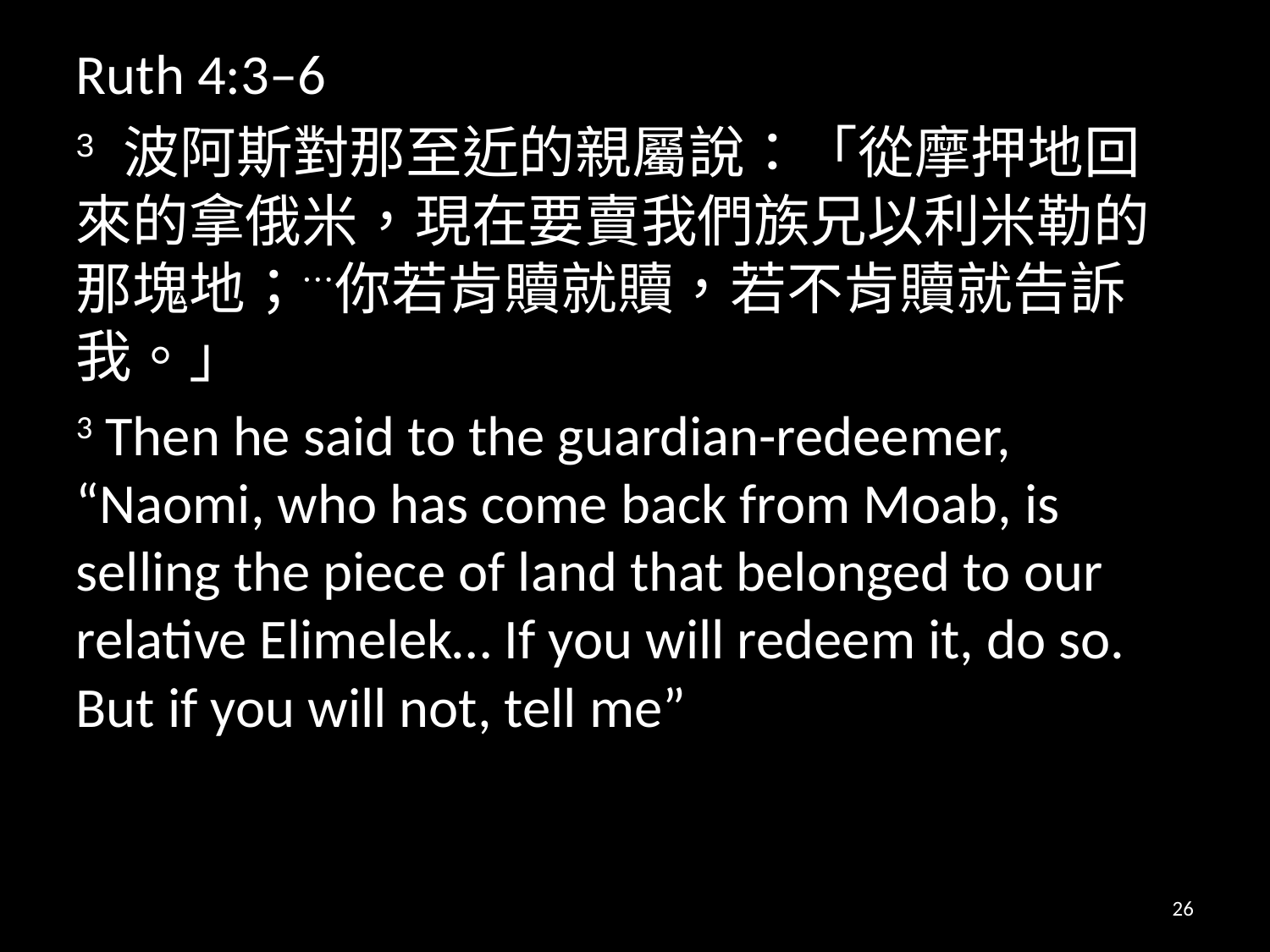

Ruth 4:3–6
3 波阿斯對那至近的親屬說：「從摩押地回來的拿俄米，現在要賣我們族兄以利米勒的那塊地；…你若肯贖就贖，若不肯贖就告訴我。」
3 Then he said to the guardian-redeemer, “Naomi, who has come back from Moab, is selling the piece of land that belonged to our relative Elimelek… If you will redeem it, do so. But if you will not, tell me”

26